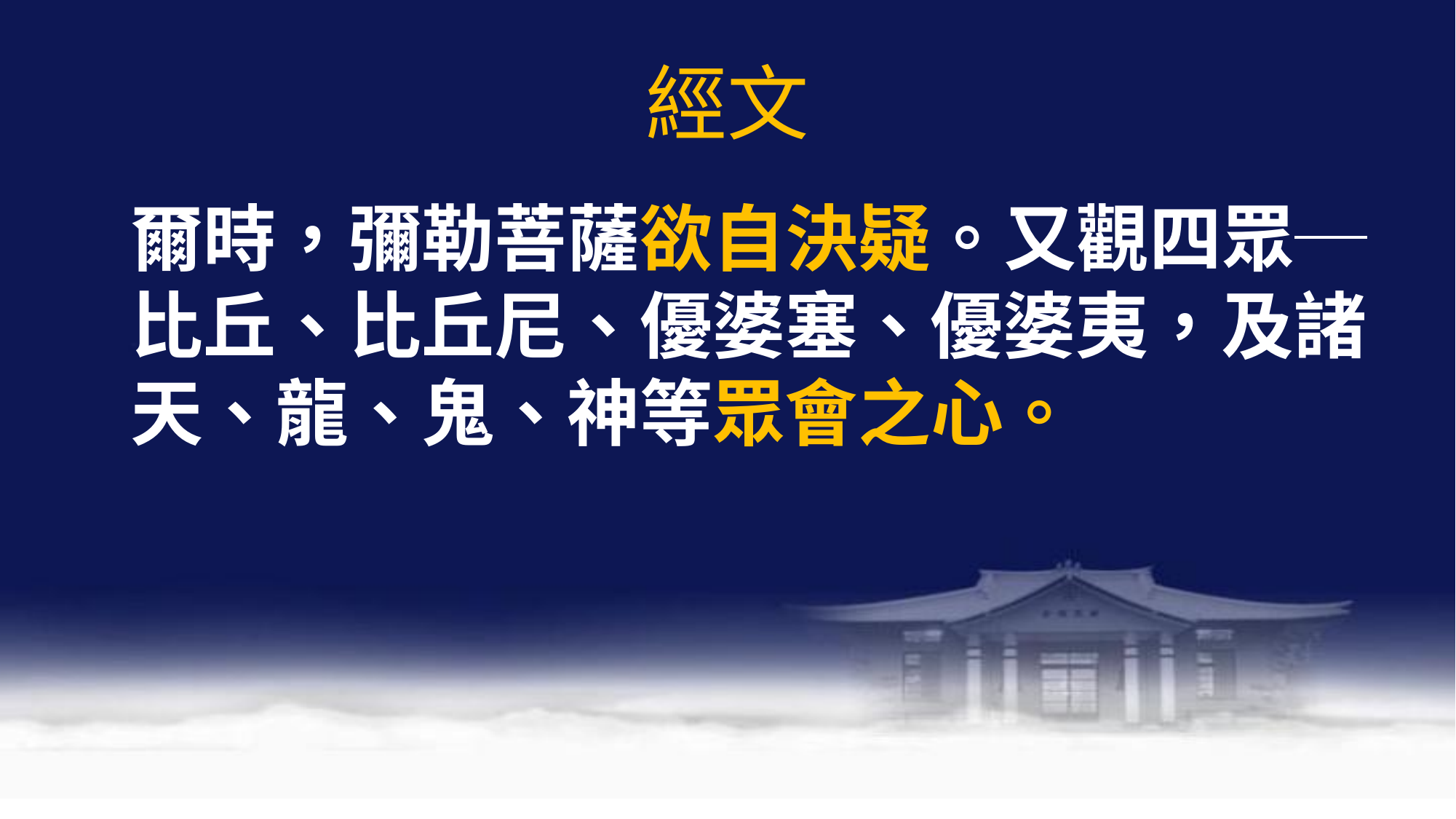

# 經文
爾時，彌勒菩薩欲自決疑。又觀四眾─比丘、比丘尼、優婆塞、優婆夷，及諸天、龍、鬼、神等眾會之心。